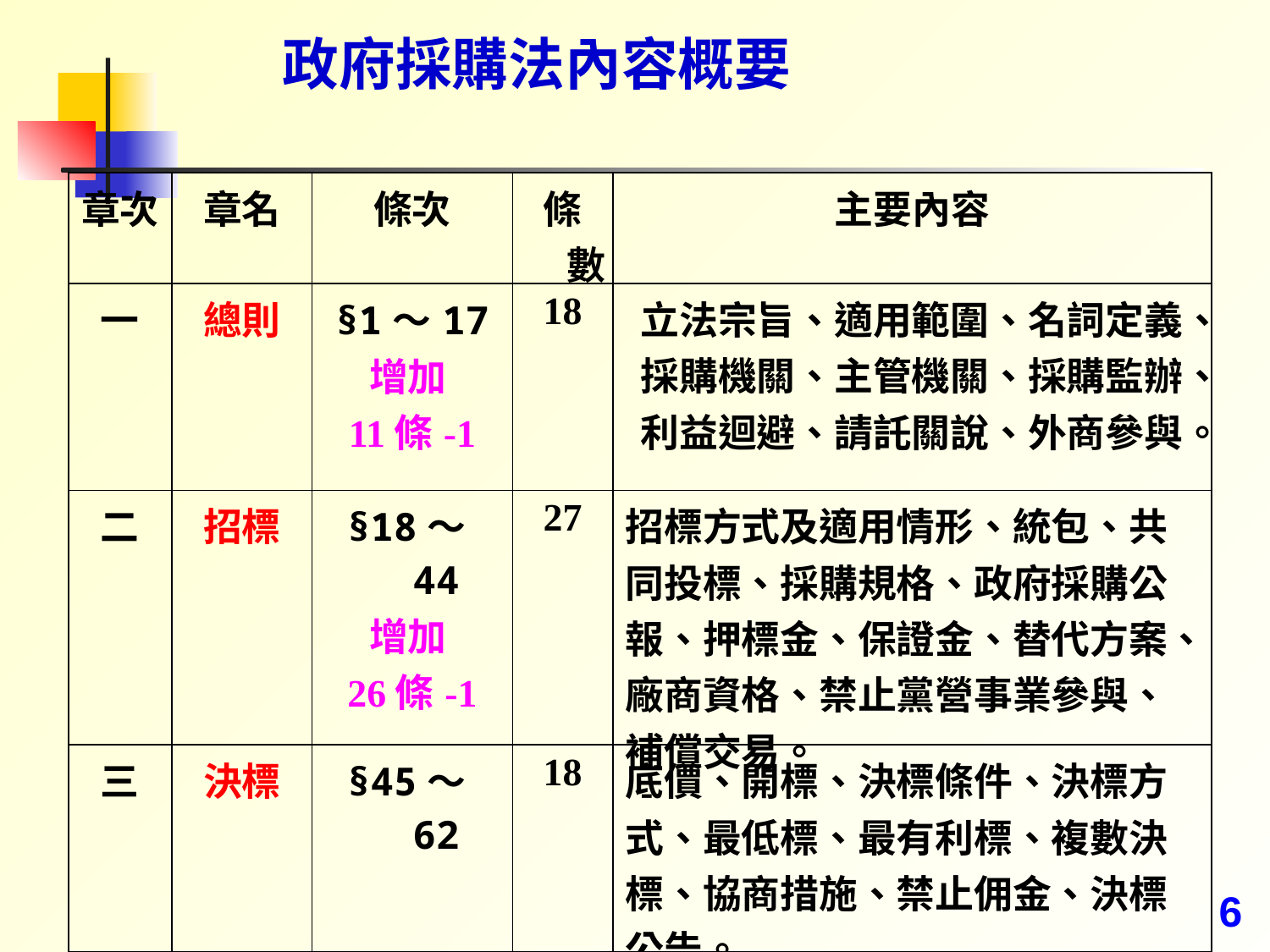

6
　　　      政府採購法內容概要
| 章次 | 章名 | 條次 | 條數 | 主要內容 |
| --- | --- | --- | --- | --- |
| 一 | 總則 | §1～17 增加 11條-1 | 18 | 立法宗旨、適用範圍、名詞定義、 採購機關、主管機關、採購監辦、 利益迴避、請託關說、外商參與。 |
| 二 | 招標 | §18～44 增加 26條-1 | 27 | 招標方式及適用情形、統包、共 同投標、採購規格、政府採購公 報、押標金、保證金、替代方案、 廠商資格、禁止黨營事業參與、 補償交易。 |
| 三 | 決標 | §45～62 | 18 | 底價、開標、決標條件、決標方 式、最低標、最有利標、複數決 標、協商措施、禁止佣金、決標 公告。 |